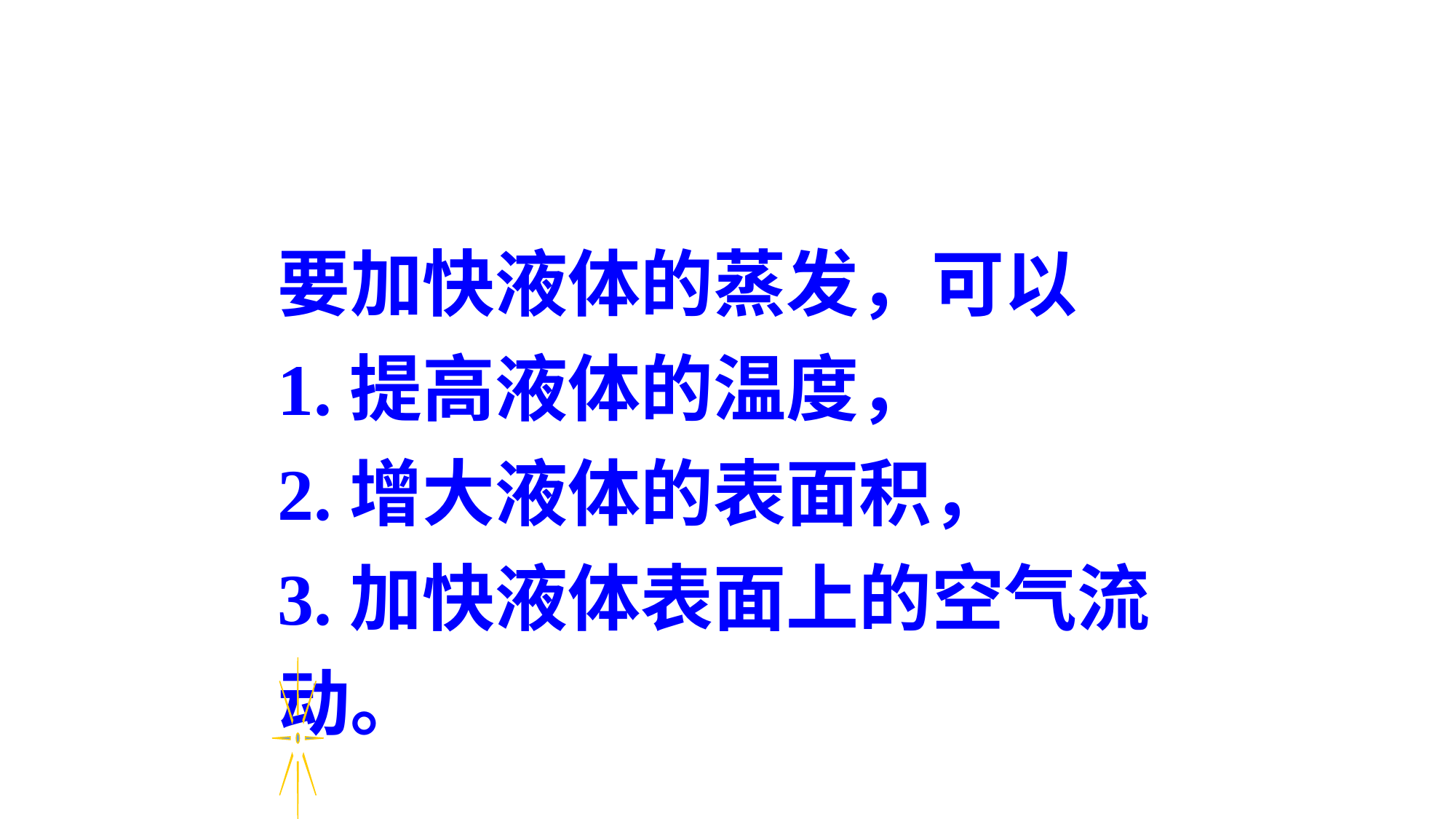

要加快液体的蒸发，可以
1.提高液体的温度，
2.增大液体的表面积，
3.加快液体表面上的空气流动。